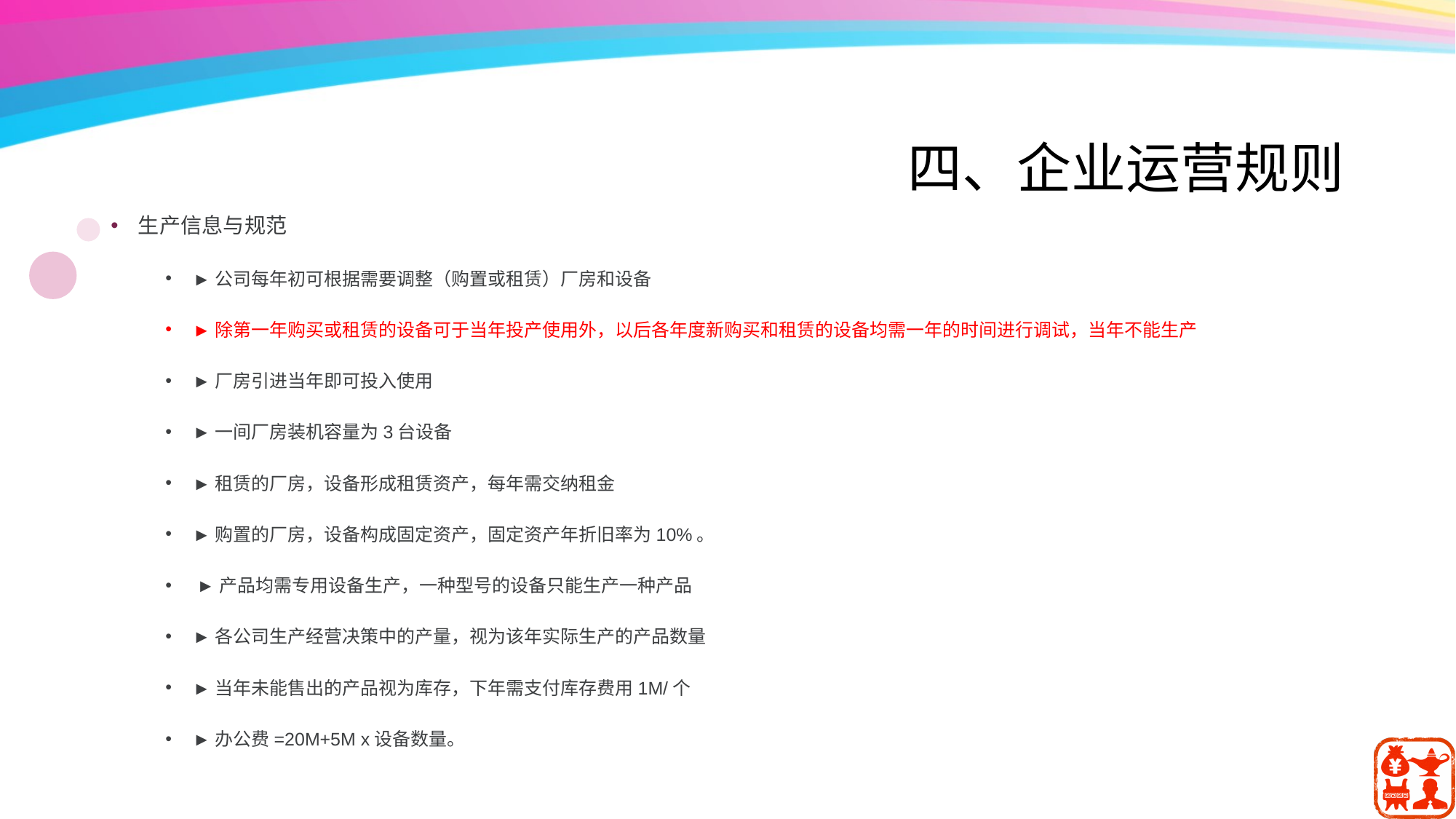

# 四、企业运营规则
生产信息与规范
►公司每年初可根据需要调整（购置或租赁）厂房和设备
►除第一年购买或租赁的设备可于当年投产使用外，以后各年度新购买和租赁的设备均需一年的时间进行调试，当年不能生产
►厂房引进当年即可投入使用
►一间厂房装机容量为3台设备
►租赁的厂房，设备形成租赁资产，每年需交纳租金
►购置的厂房，设备构成固定资产，固定资产年折旧率为10%。
 ►产品均需专用设备生产，一种型号的设备只能生产一种产品
►各公司生产经营决策中的产量，视为该年实际生产的产品数量
►当年未能售出的产品视为库存，下年需支付库存费用1M/个
►办公费=20M+5M x设备数量。